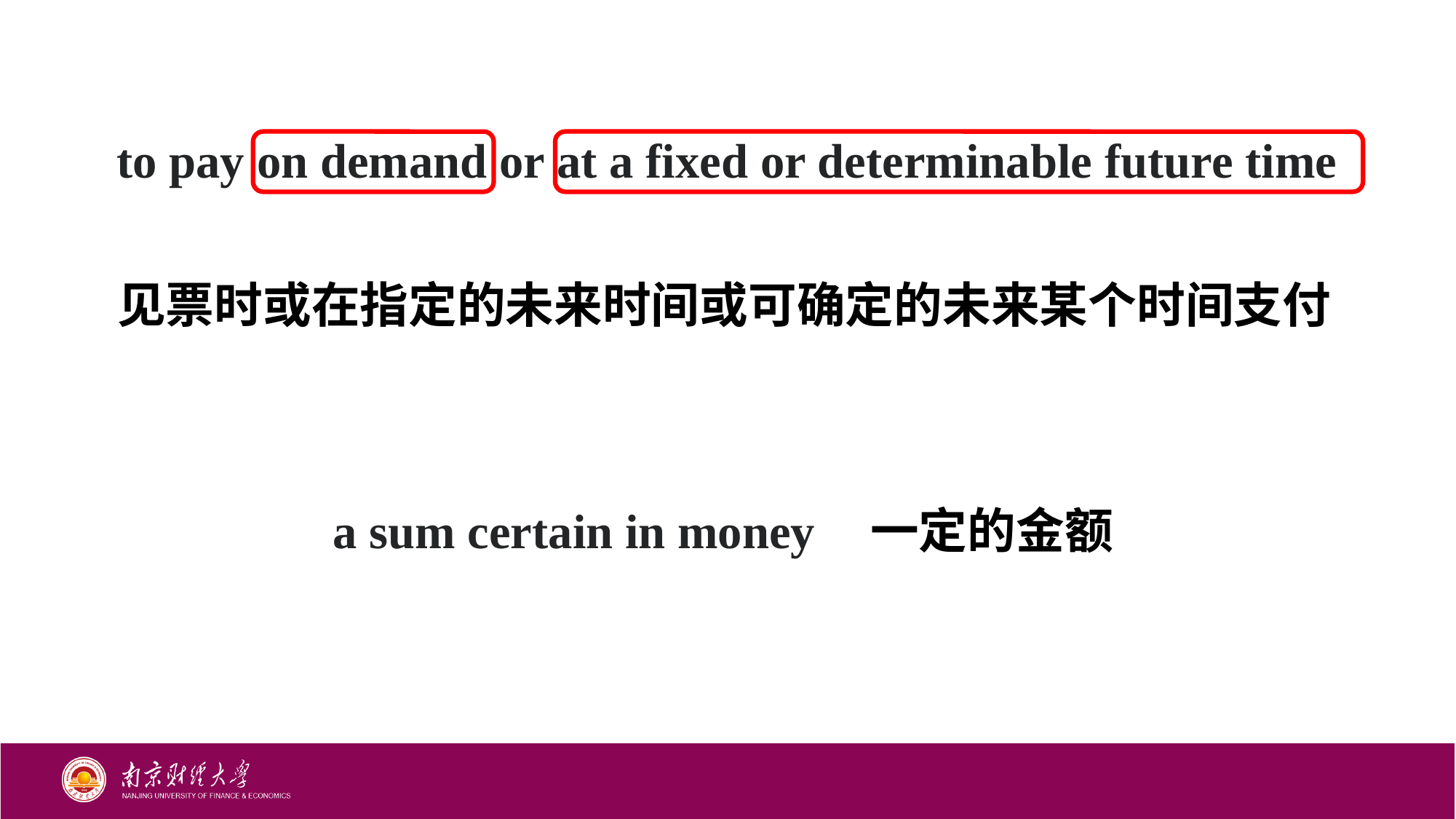

to pay on demand or at a fixed or determinable future time

见票时或在指定的未来时间或可确定的未来某个时间支付
a sum certain in money
一定的金额